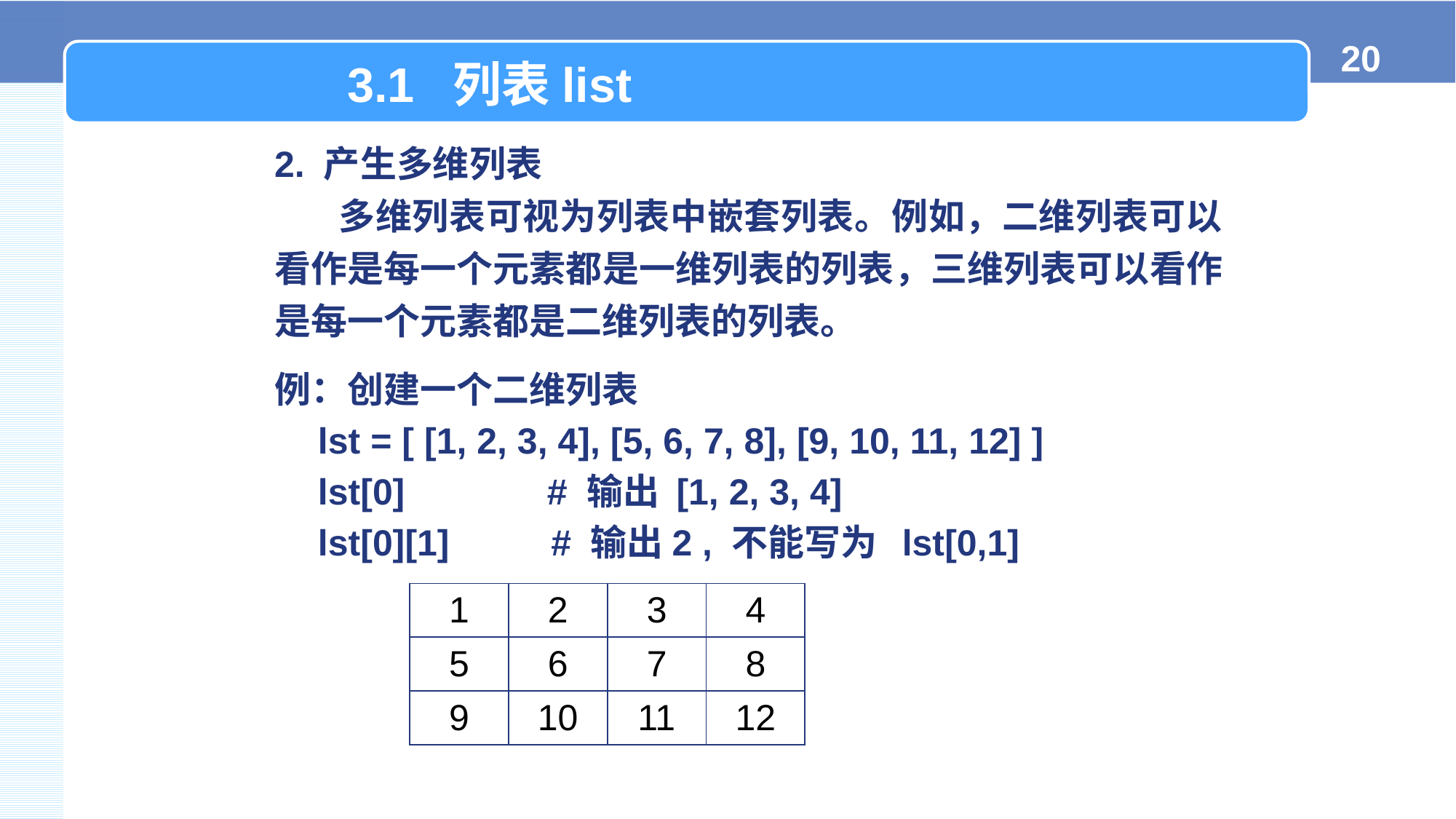

3.1  列表list
2. 产生多维列表
多维列表可视为列表中嵌套列表。例如，二维列表可以看作是每一个元素都是一维列表的列表，三维列表可以看作是每一个元素都是二维列表的列表。
例：创建一个二维列表
lst = [ [1, 2, 3, 4], [5, 6, 7, 8], [9, 10, 11, 12] ]
lst[0]              # 输出 [1, 2, 3, 4]
lst[0][1]          # 输出2 , 不能写为  lst[0,1]

| 1 | 2 | 3 | 4 |
| --- | --- | --- | --- |
| 5 | 6 | 7 | 8 |
| 9 | 10 | 11 | 12 |